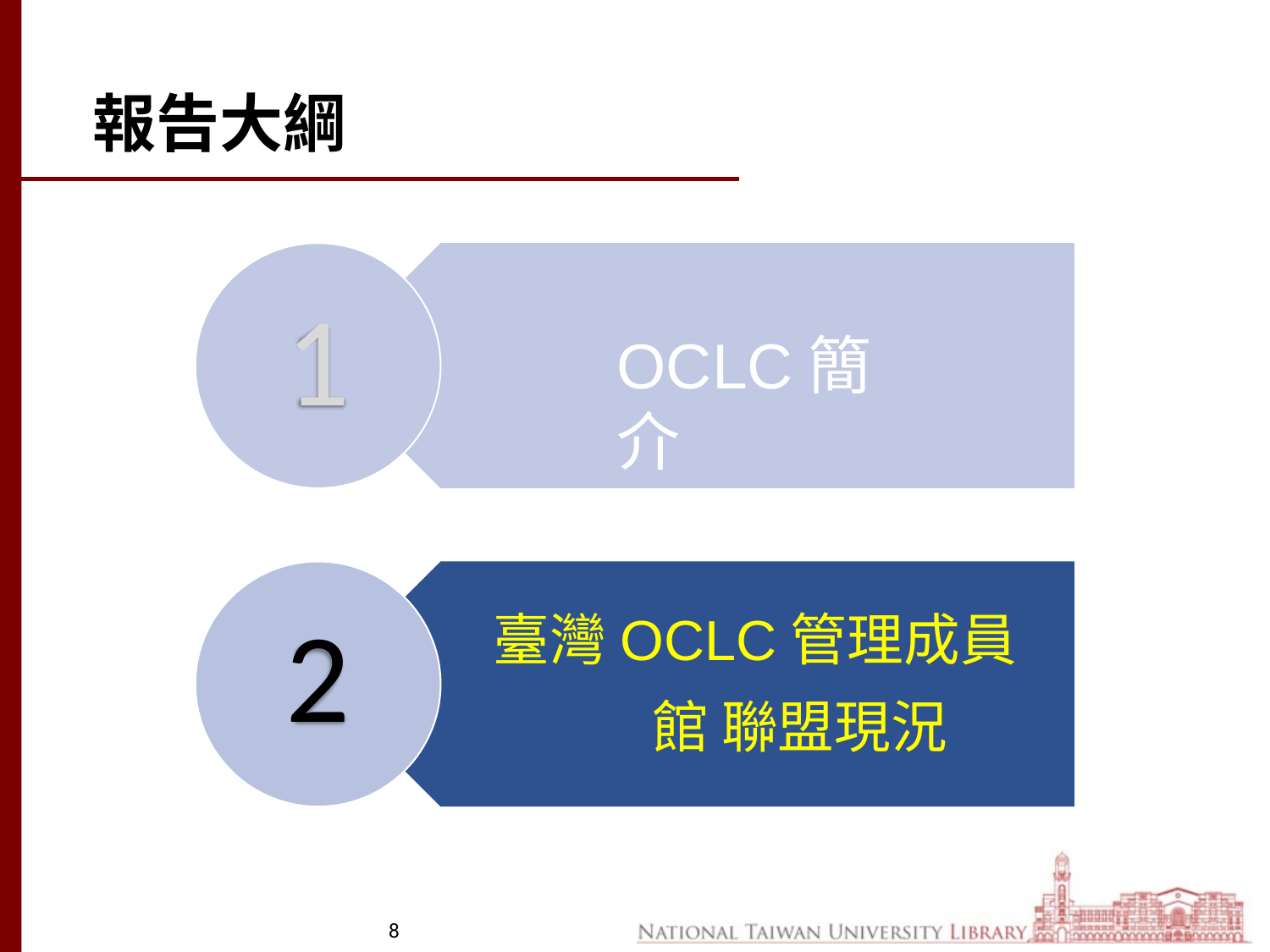

報告大綱

# 1
OCLC簡介

臺灣OCLC管理成員館 聯盟現況
2
8